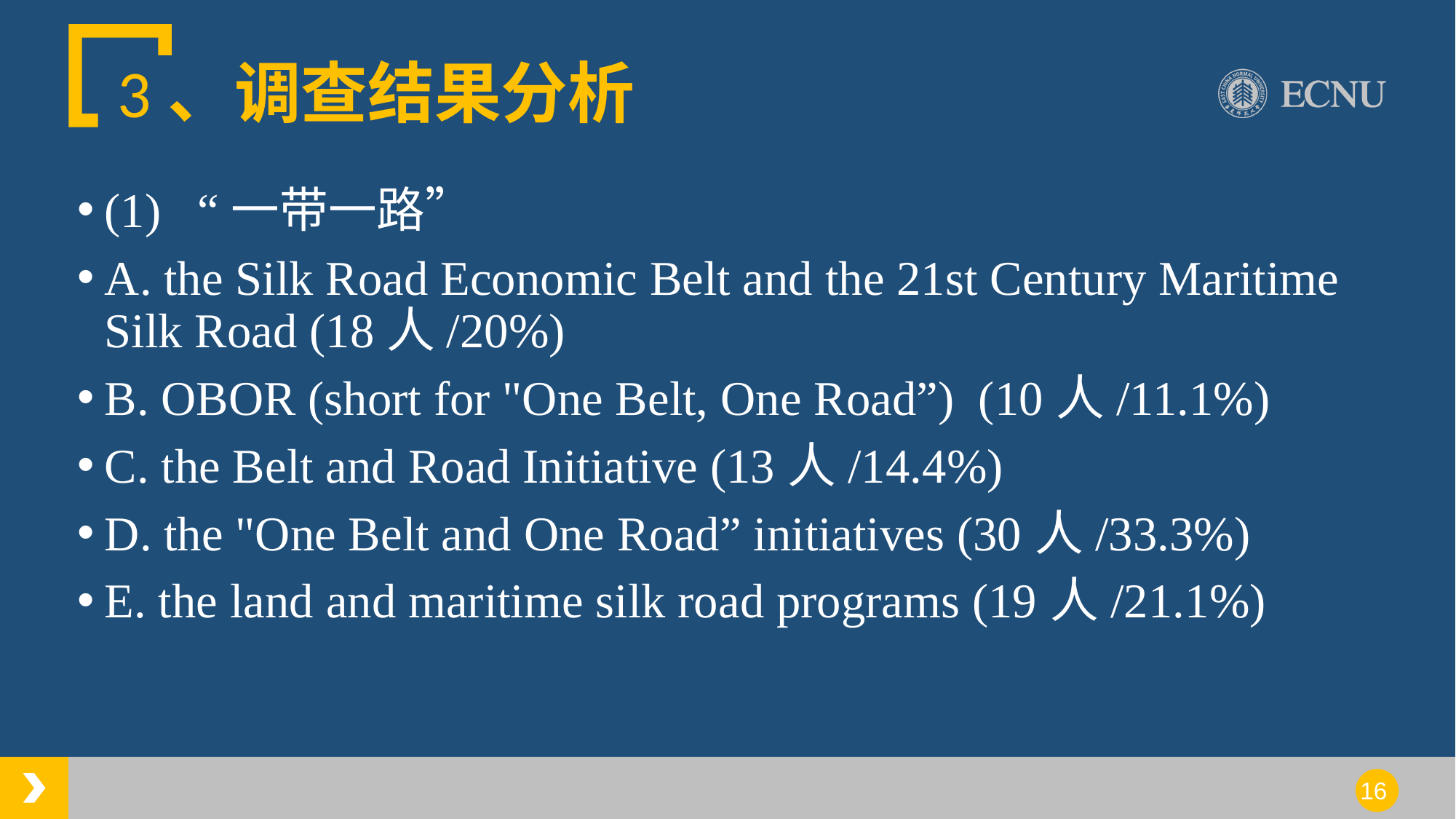

# 3、调查结果分析
(1)   “一带一路”
A. the Silk Road Economic Belt and the 21st Century Maritime Silk Road (18人/20%)
B. OBOR (short for "One Belt, One Road”)  (10人/11.1%)
C. the Belt and Road Initiative (13人/14.4%)
D. the "One Belt and One Road” initiatives (30人/33.3%)
E. the land and maritime silk road programs (19人/21.1%)